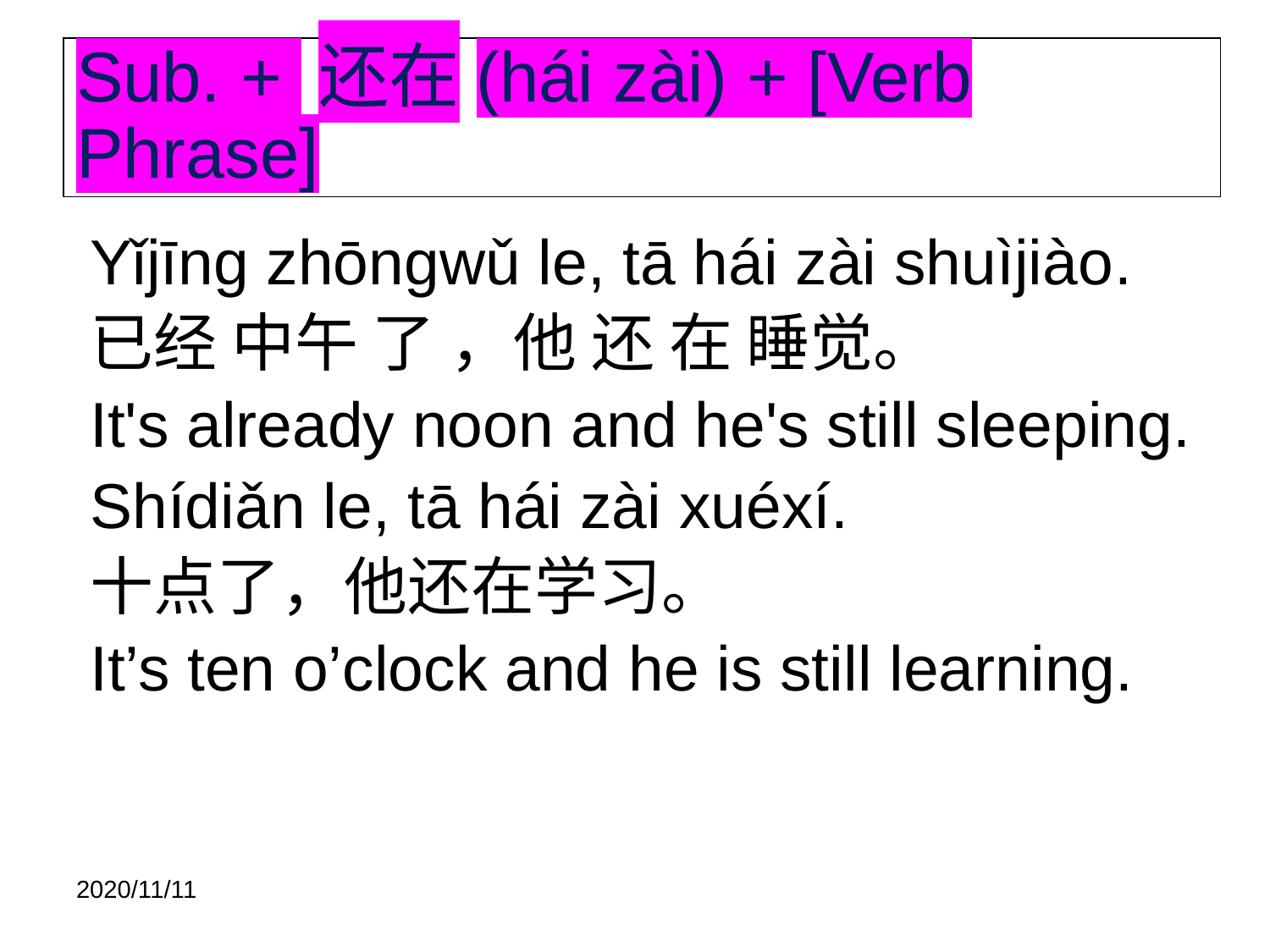

# Sub. + 还在(hái zài) + [Verb Phrase]
Yǐjīng zhōngwǔ le, tā hái zài shuìjiào.
已经 中午 了 ，他 还 在 睡觉。
It's already noon and he's still sleeping.
Shídiǎn le, tā hái zài xuéxí.
十点了，他还在学习。
It’s ten o’clock and he is still learning.

2020/11/11